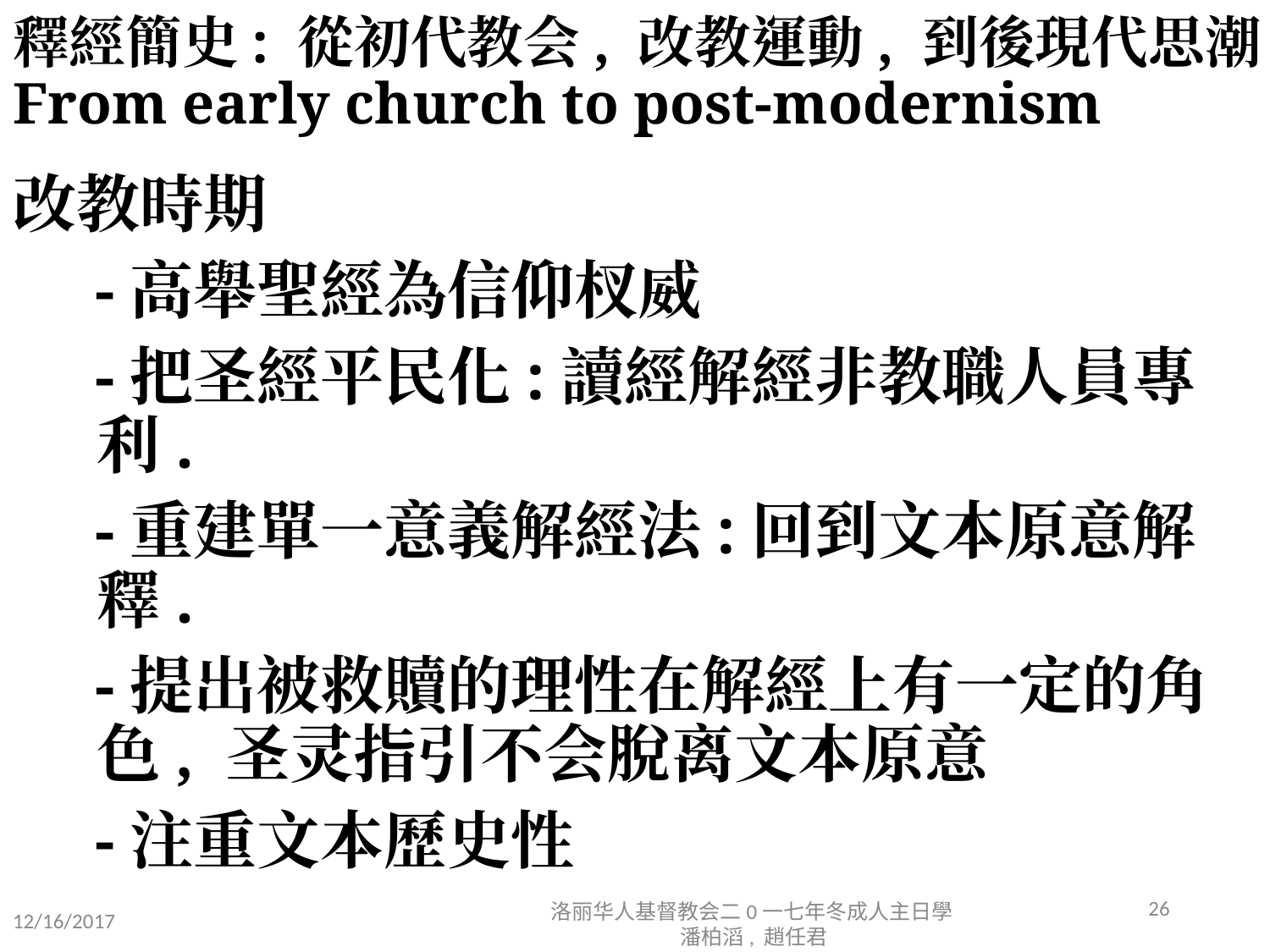

# 釋經簡史: 從初代教会, 改教運動, 到後現代思潮 From early church to post-modernism
改教時期
     -高舉聖經為信仰杈威
     -把圣經平民化:讀經解經非教職人員專利.
     -重建單一意義解經法:回到文本原意解釋.
     -提出被救贖的理性在解經上有一定的角色, 圣灵指引不会脫离文本原意
     -注重文本歷史性

26
12/16/2017
洛丽华人基督教会二0一七年冬成人主日學   潘柏滔, 趙任君